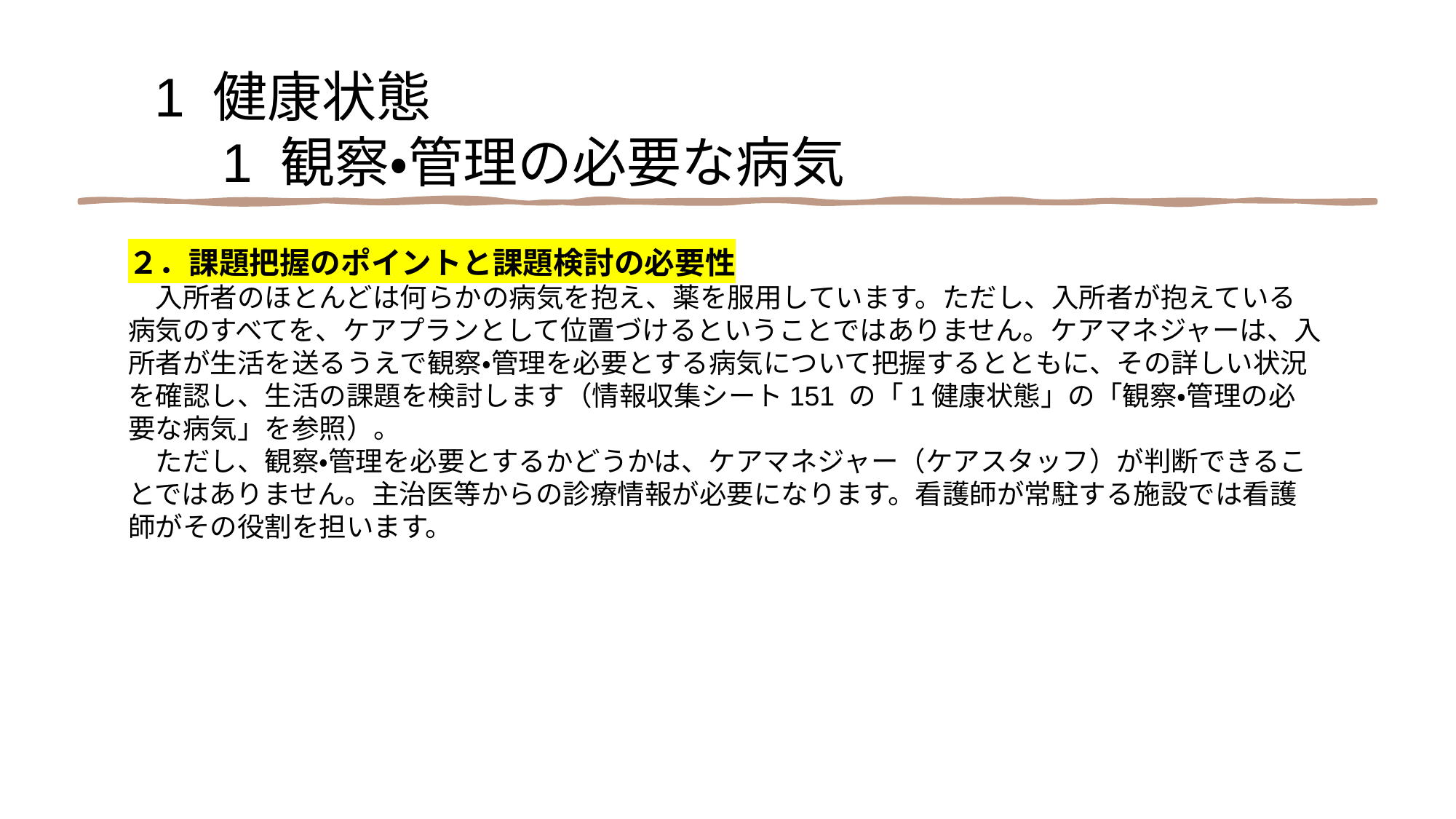

1 健康状態
　1 観察・管理の必要な病気

２．課題把握のポイントと課題検討の必要性
　入所者のほとんどは何らかの病気を抱え、薬を服用しています。ただし、入所者が抱えている病気のすべてを、ケアプランとして位置づけるということではありません。ケアマネジャーは、入所者が生活を送るうえで観察・管理を必要とする病気について把握するとともに、その詳しい状況を確認し、生活の課題を検討します（情報収集シート151 の「1健康状態」の「観察・管理の必要な病気」を参照）。
　ただし、観察・管理を必要とするかどうかは、ケアマネジャー（ケアスタッフ）が判断できることではありません。主治医等からの診療情報が必要になります。看護師が常駐する施設では看護師がその役割を担います。